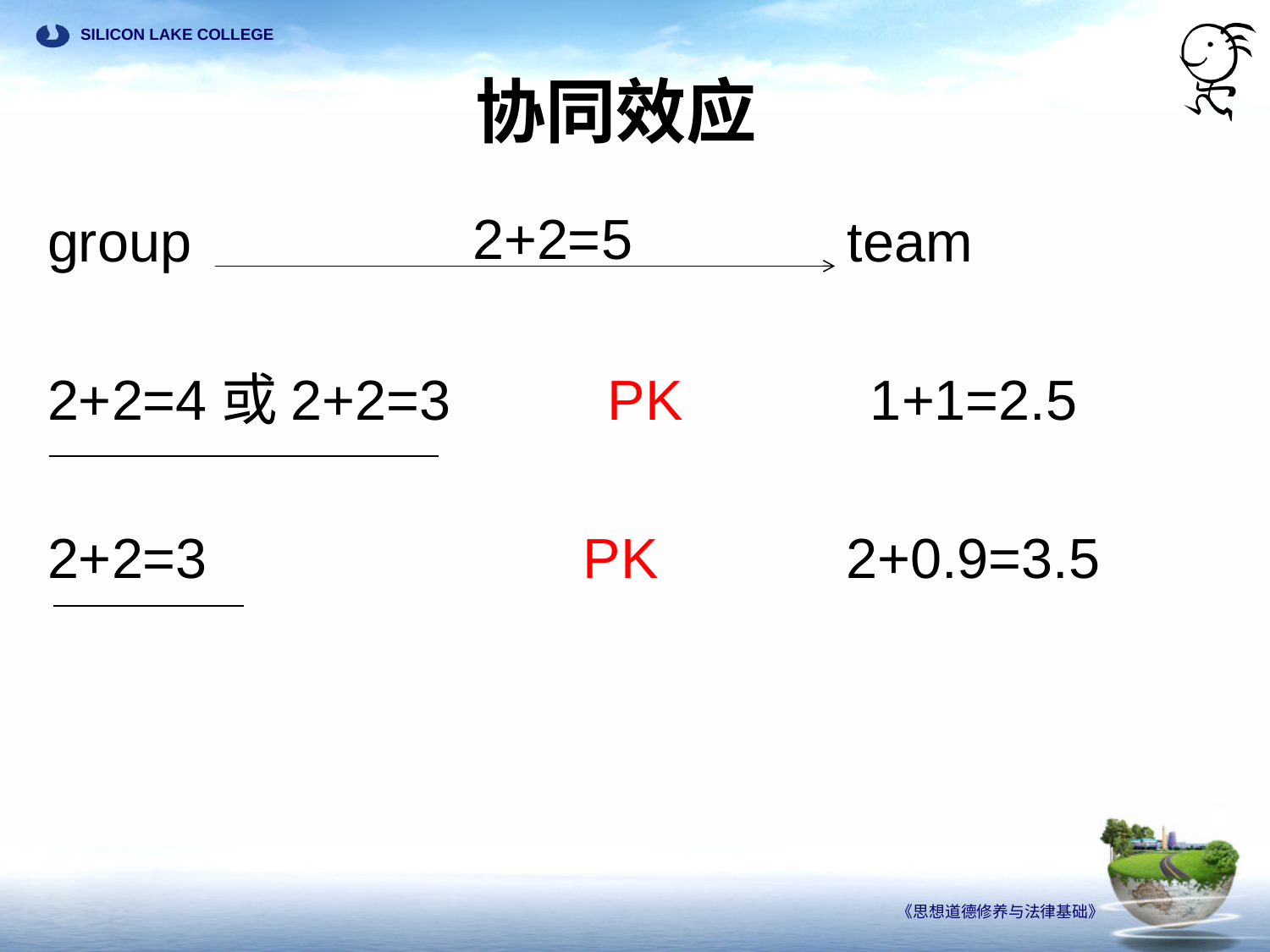

# 协同效应
2+2=5
group                                          team

2+2=4或2+2=3          PK            1+1=2.5

2+2=3                        PK            2+0.9=3.5